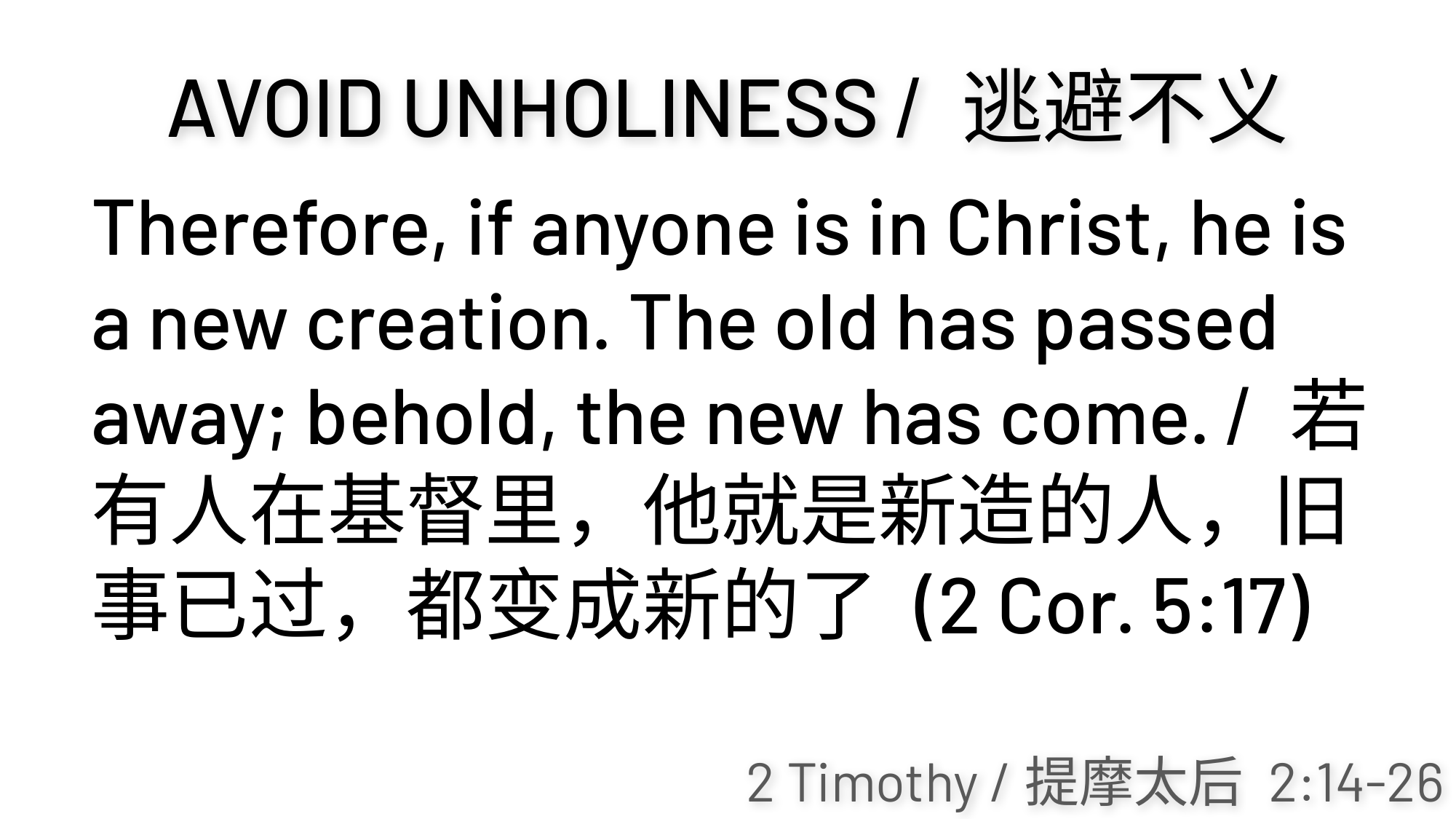

AVOID UNHOLINESS / 逃避不义
Therefore, if anyone is in Christ, he is  a new creation. The old has passed away; behold, the new has come. / 若 有人在基督里，他就是新造的人，旧事已过，都变成新的了 (2 Cor. 5:17)
2 Timothy /提摩太后 2:14-26